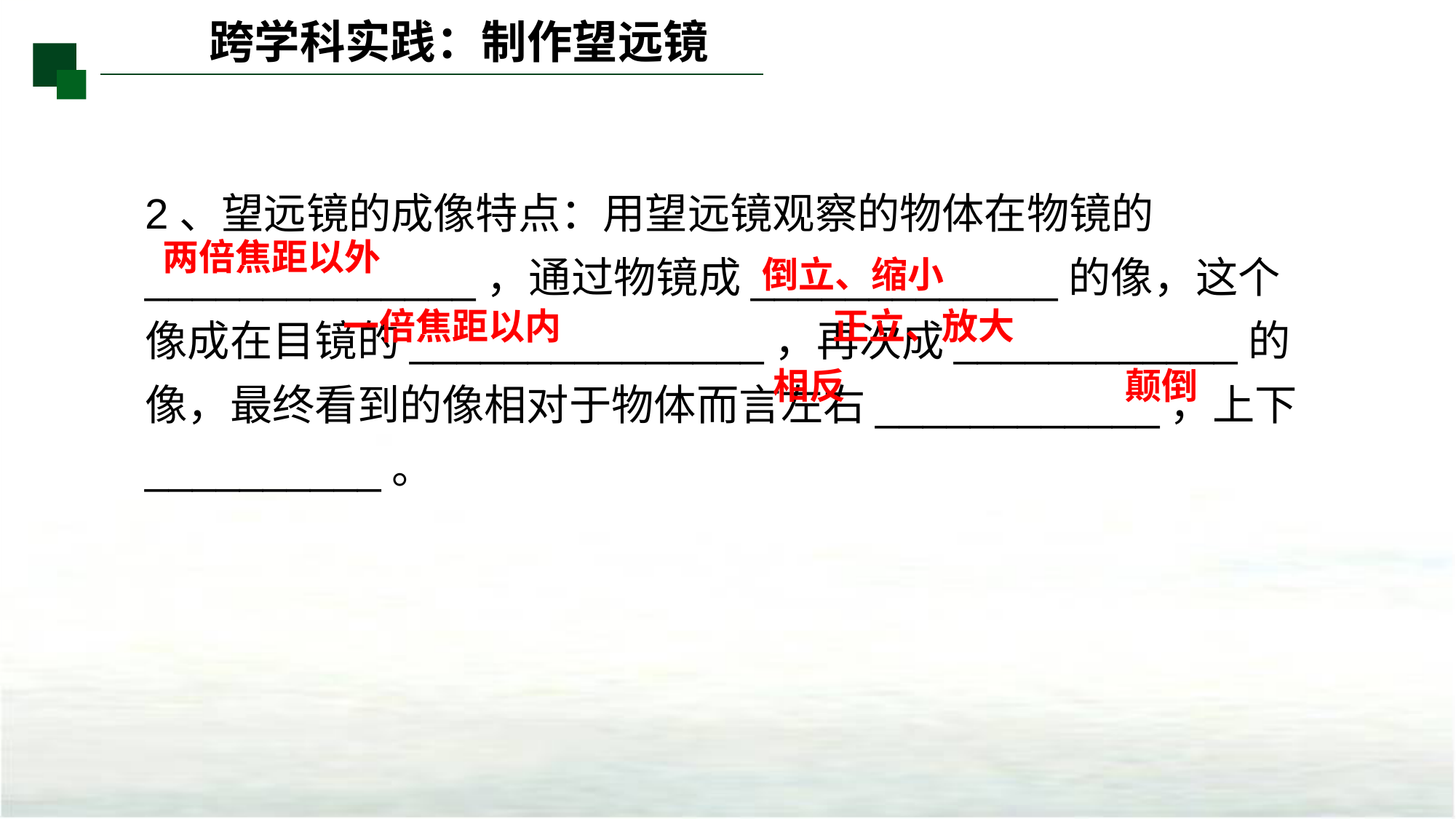

2、望远镜的成像特点：用望远镜观察的物体在物镜的______________，通过物镜成_____________的像，这个像成在目镜的_______________，再次成____________的像，最终看到的像相对于物体而言左右____________，上下__________。
两倍焦距以外
倒立、缩小
正立、放大
一倍焦距以内
相反
颠倒